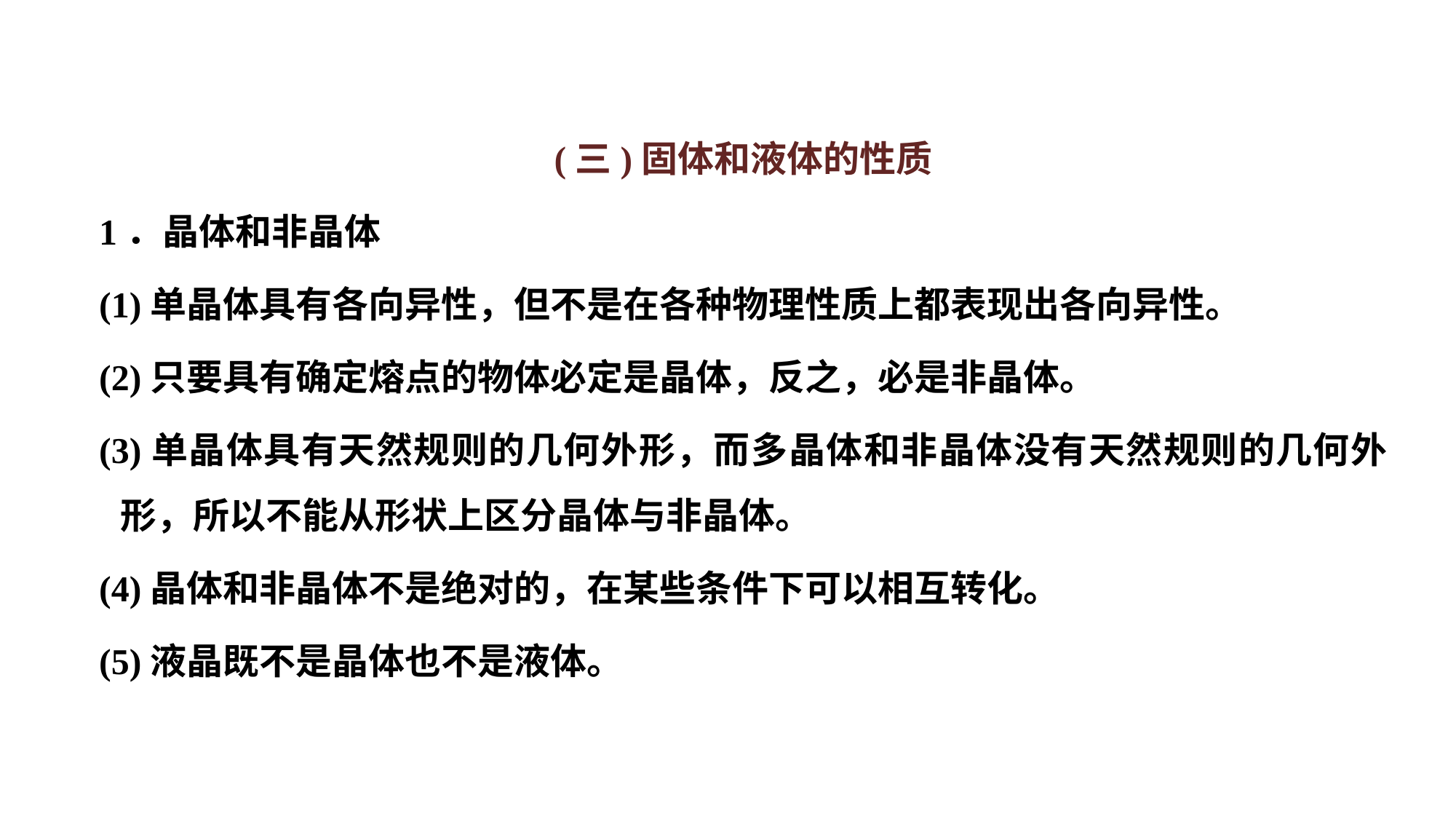

(三)固体和液体的性质
1．晶体和非晶体
(1)单晶体具有各向异性，但不是在各种物理性质上都表现出各向异性。
(2)只要具有确定熔点的物体必定是晶体，反之，必是非晶体。
(3)单晶体具有天然规则的几何外形，而多晶体和非晶体没有天然规则的几何外形，所以不能从形状上区分晶体与非晶体。
(4)晶体和非晶体不是绝对的，在某些条件下可以相互转化。
(5)液晶既不是晶体也不是液体。